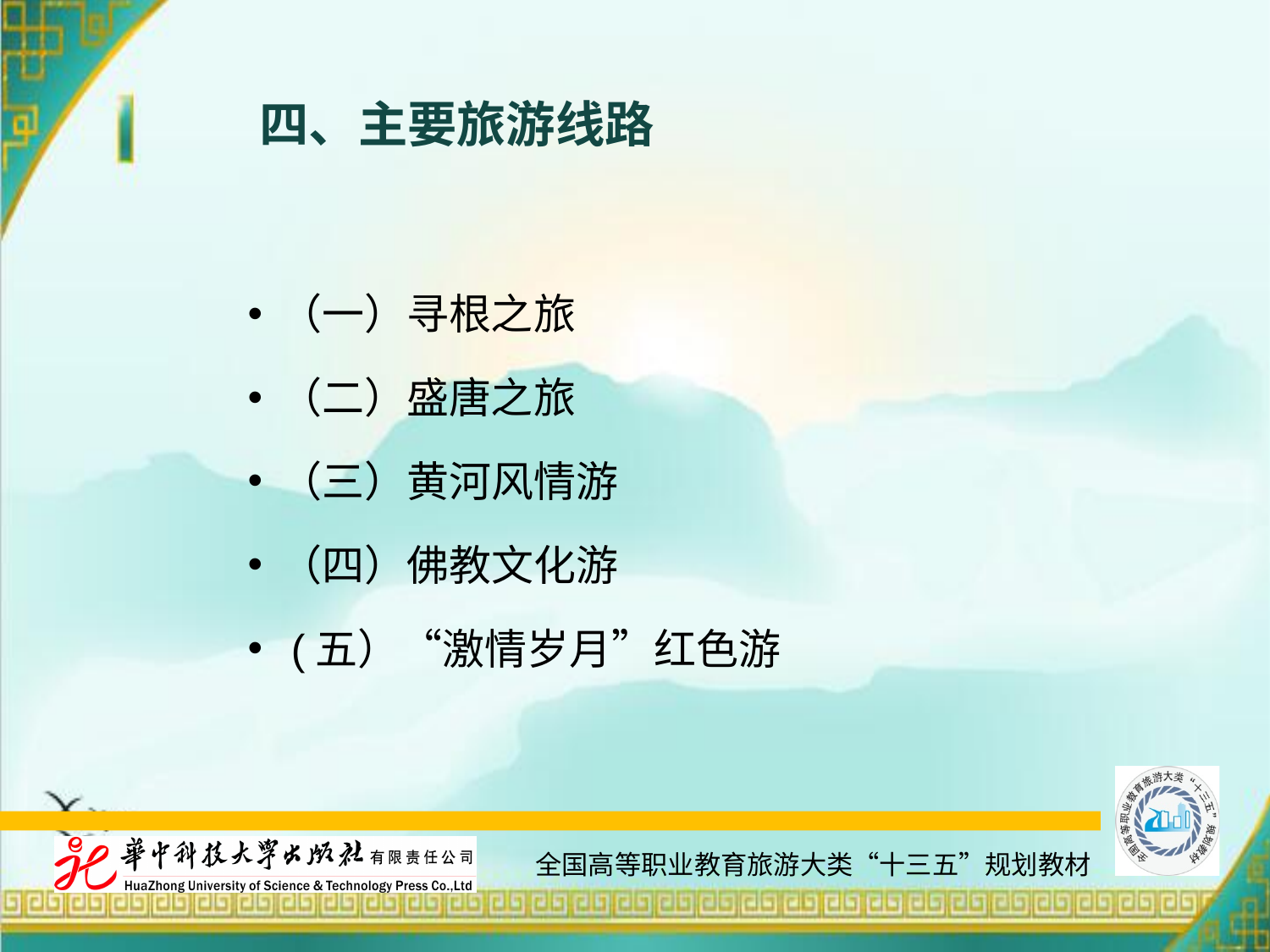

# 四、主要旅游线路
（一）寻根之旅
（二）盛唐之旅
（三）黄河风情游
（四）佛教文化游
 (五）“激情岁月”红色游